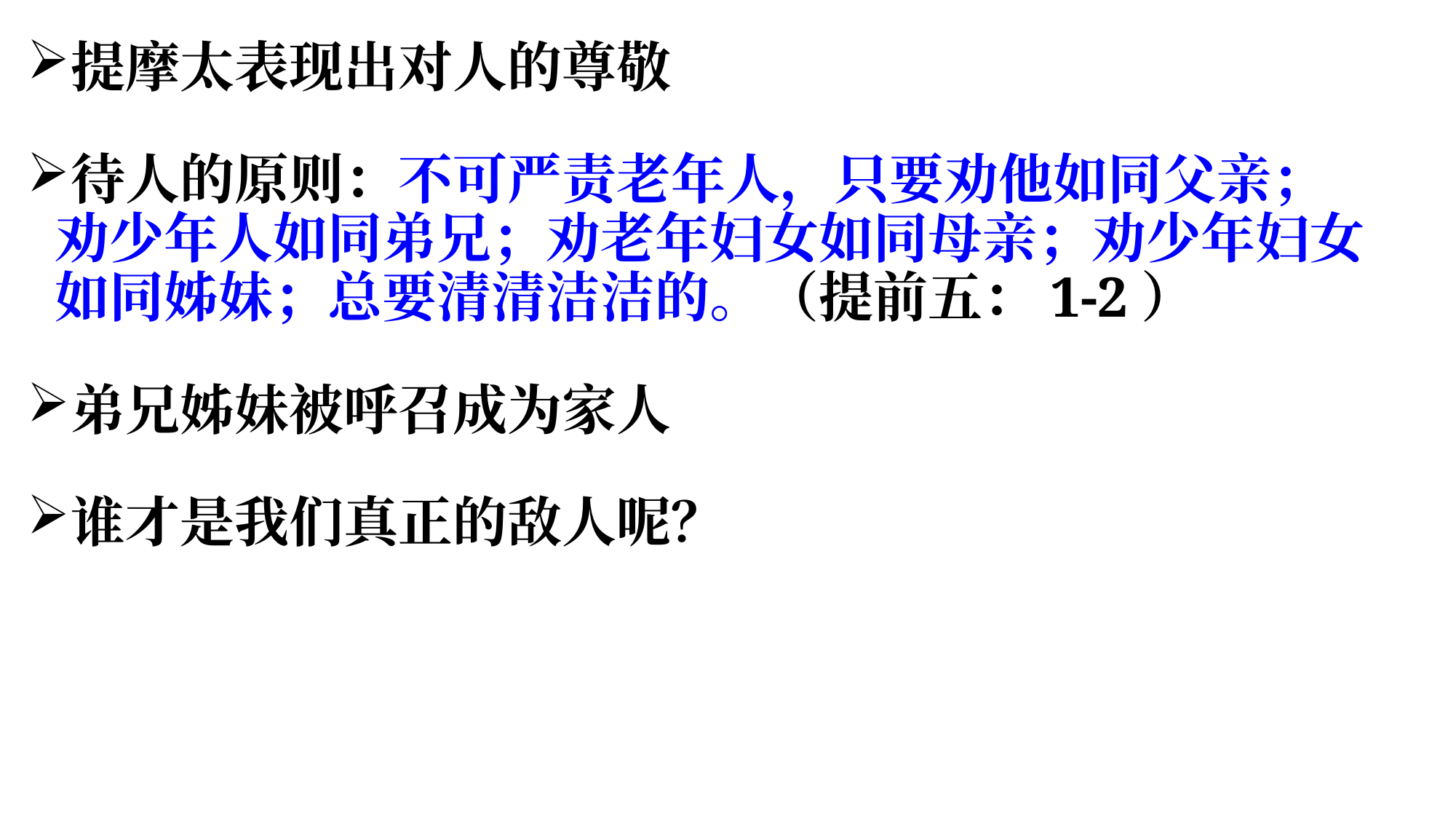

提摩太表现出对人的尊敬

待人的原则：不可严责老年人，只要劝他如同父亲；劝少年人如同弟兄；劝老年妇女如同母亲；劝少年妇女如同姊妹；总要清清洁洁的。（提前五：1-2）

弟兄姊妹被呼召成为家人

谁才是我们真正的敌人呢？